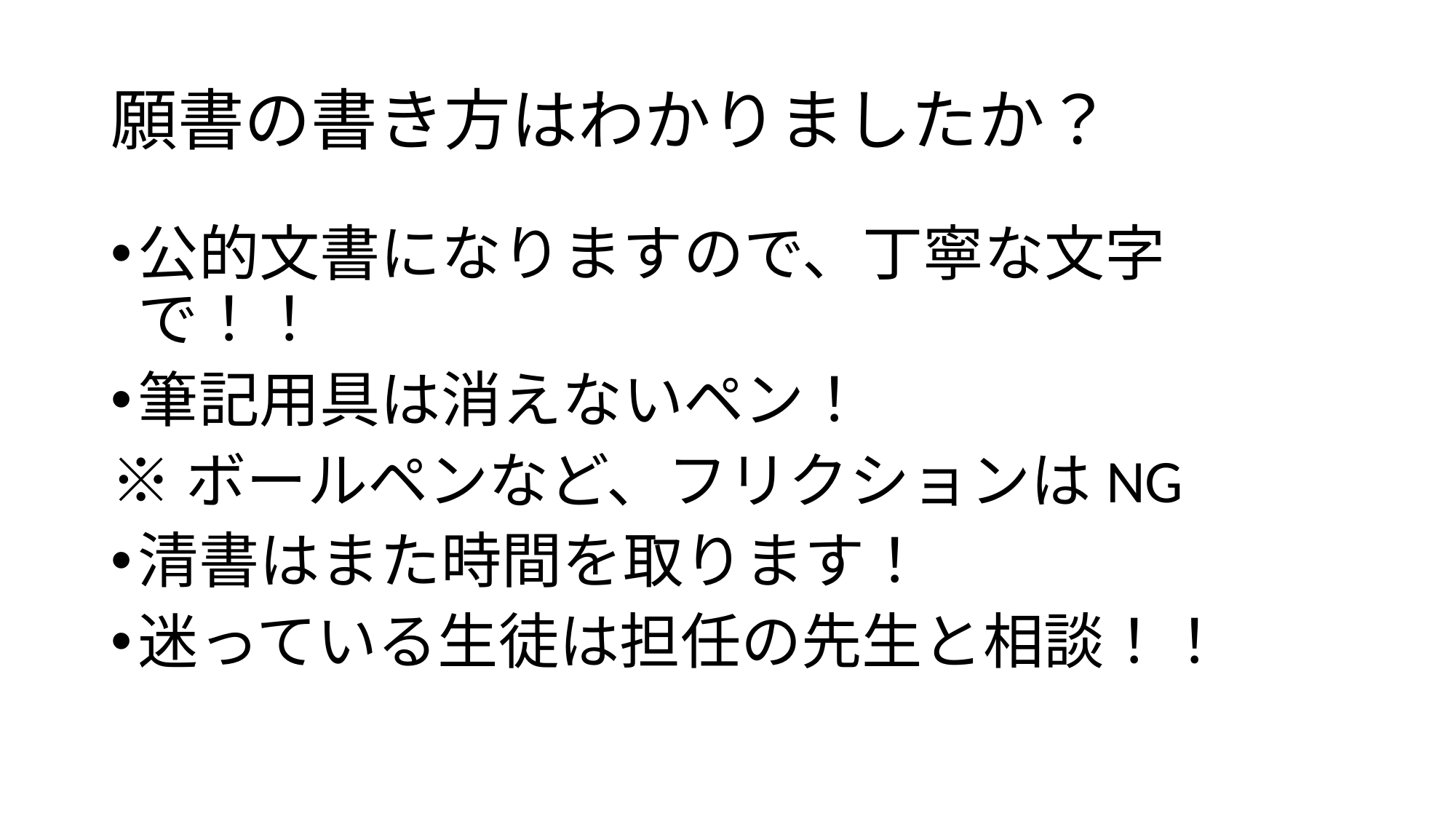

# 願書の書き方はわかりましたか？
公的文書になりますので、丁寧な文字で！！
筆記用具は消えないペン！
※ボールペンなど、フリクションはNG
清書はまた時間を取ります！
迷っている生徒は担任の先生と相談！！